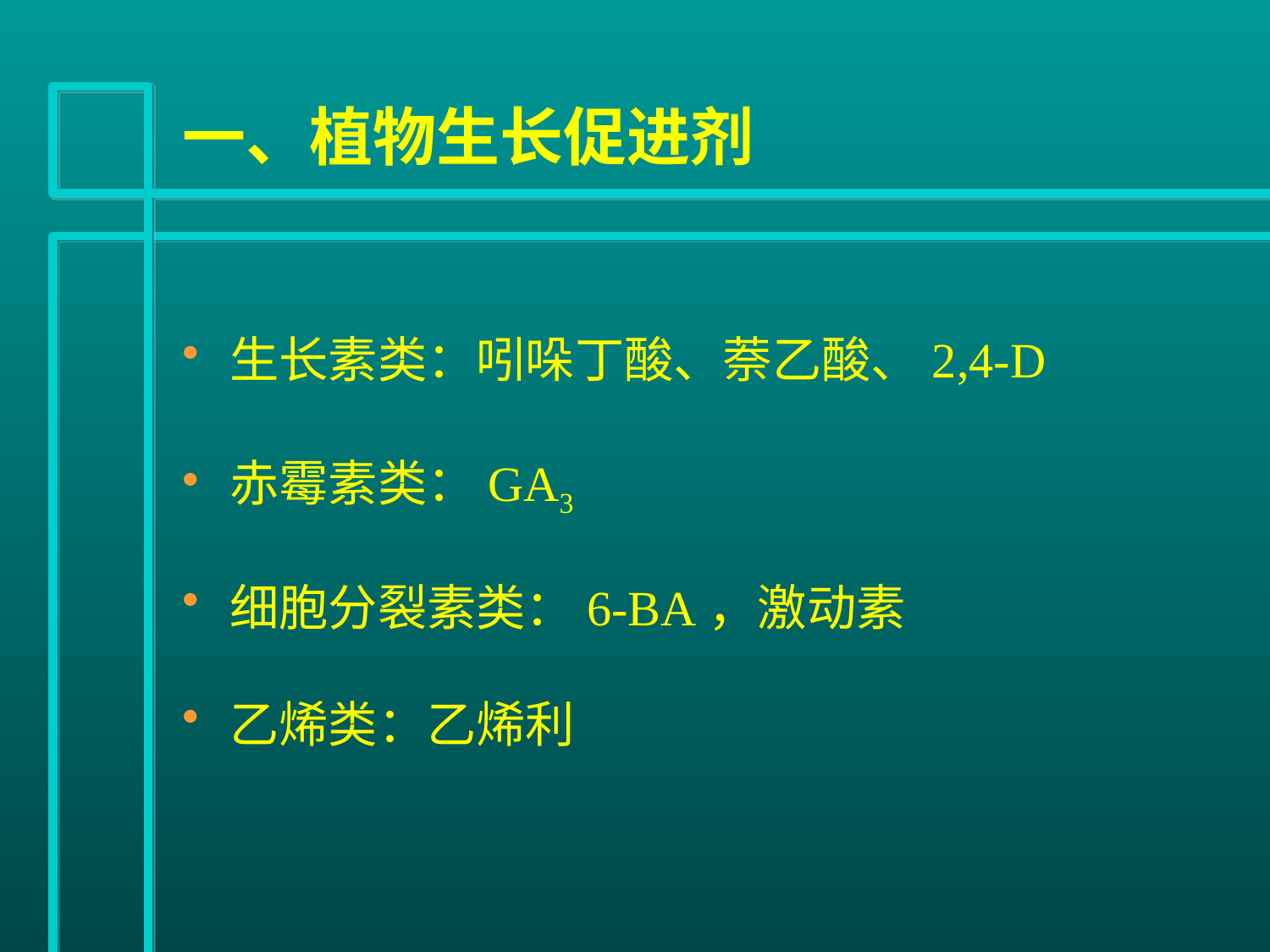

# 一、植物生长促进剂
生长素类：吲哚丁酸、萘乙酸、2,4-D
赤霉素类：GA3
细胞分裂素类：6-BA，激动素
乙烯类：乙烯利